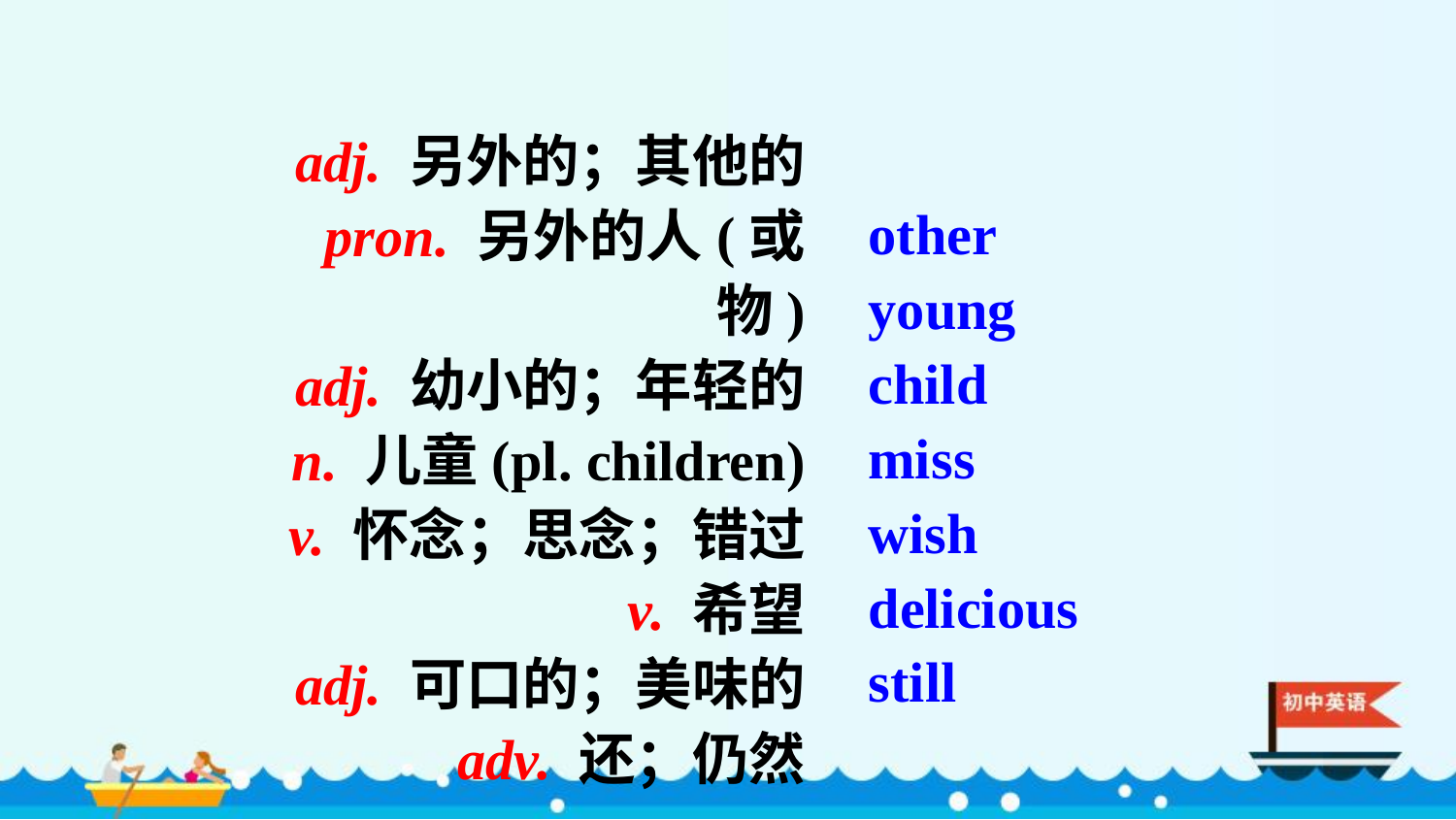

adj. 另外的；其他的
pron. 另外的人(或物)
adj. 幼小的；年轻的
n. 儿童(pl. children)
v. 怀念；思念；错过
v. 希望
adj. 可口的；美味的
adv. 还；仍然
other
young
child
miss
wish
delicious
still